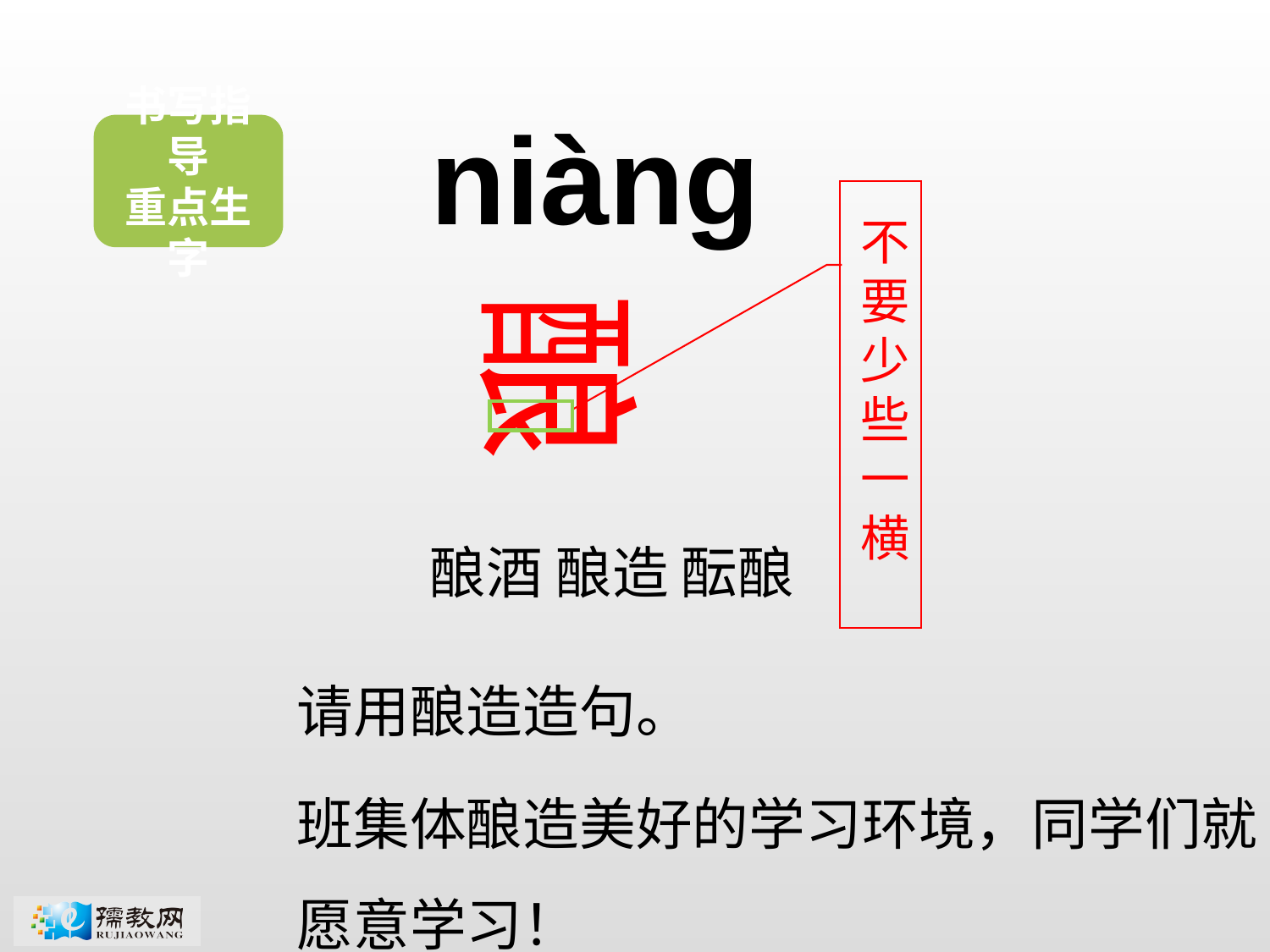

niàng
书写指导
重点生字

不要少些一横

酿

酿酒 酿造 酝酿
请用酿造造句。
班集体酿造美好的学习环境，同学们就愿意学习！